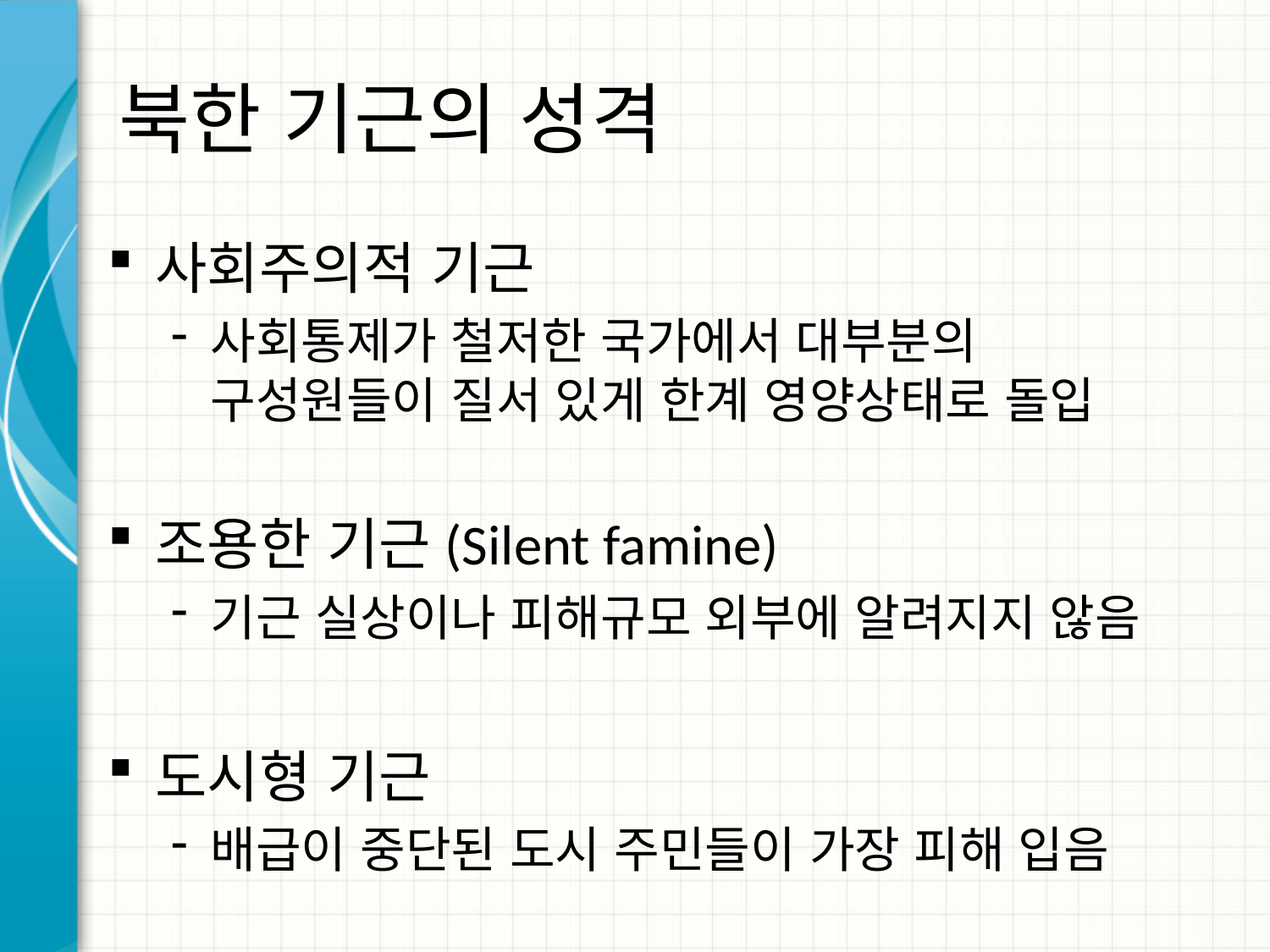

# 북한 기근의 성격
사회주의적 기근
사회통제가 철저한 국가에서 대부분의 구성원들이 질서 있게 한계 영양상태로 돌입

조용한 기근(Silent famine)
기근 실상이나 피해규모 외부에 알려지지 않음

도시형 기근
배급이 중단된 도시 주민들이 가장 피해 입음